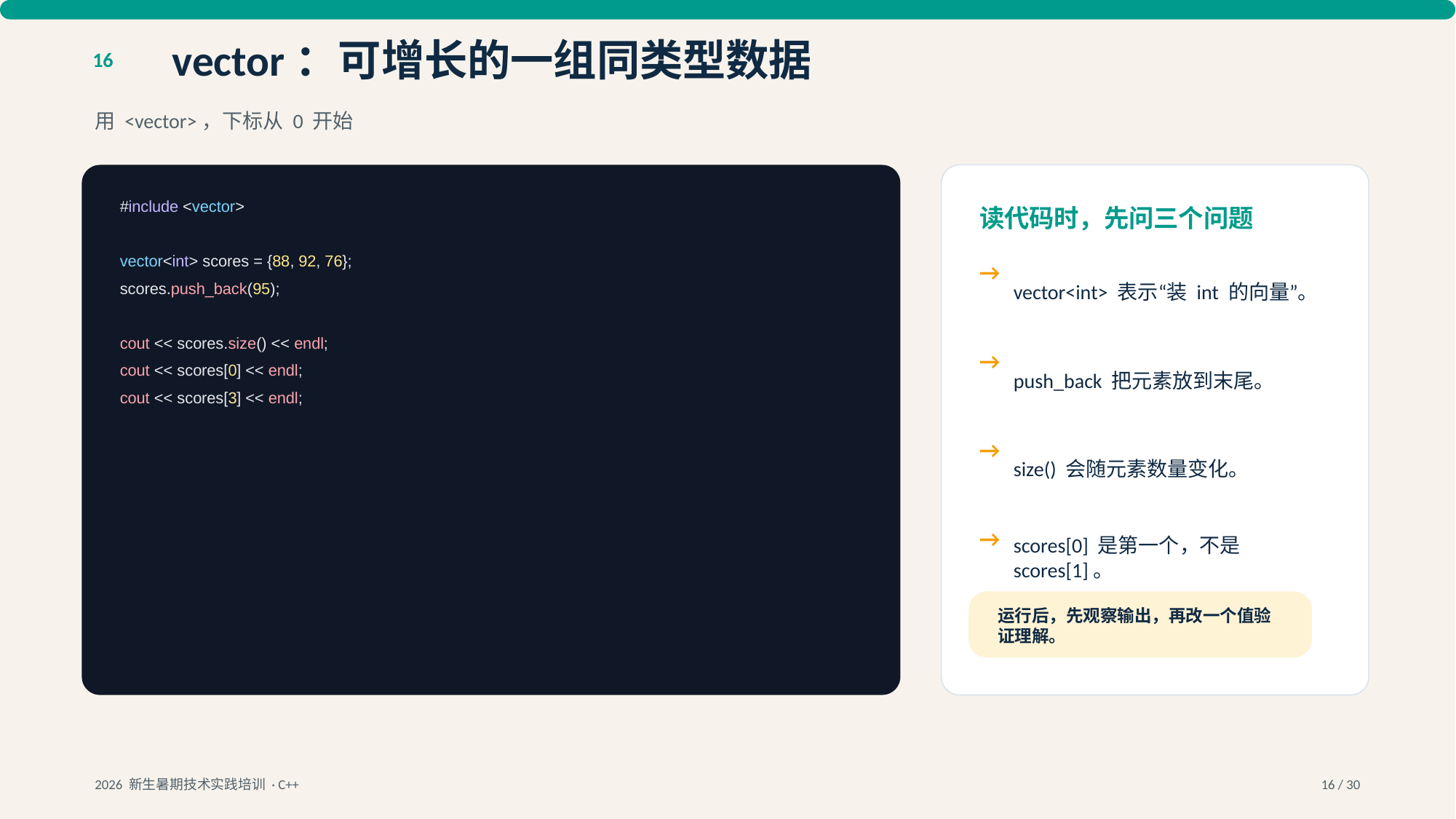

vector：可增长的一组同类型数据
16
用 <vector>，下标从 0 开始

#include <vector>
读代码时，先问三个问题

vector<int> scores = {88, 92, 76};
→
vector<int> 表示“装 int 的向量”。
scores.push_back(95);

cout << scores.size() << endl;
→
push_back 把元素放到末尾。
cout << scores[0] << endl;
cout << scores[3] << endl;
→
size() 会随元素数量变化。
→
scores[0] 是第一个，不是 scores[1]。

运行后，先观察输出，再改一个值验证理解。
2026 新生暑期技术实践培训 · C++
16 / 30